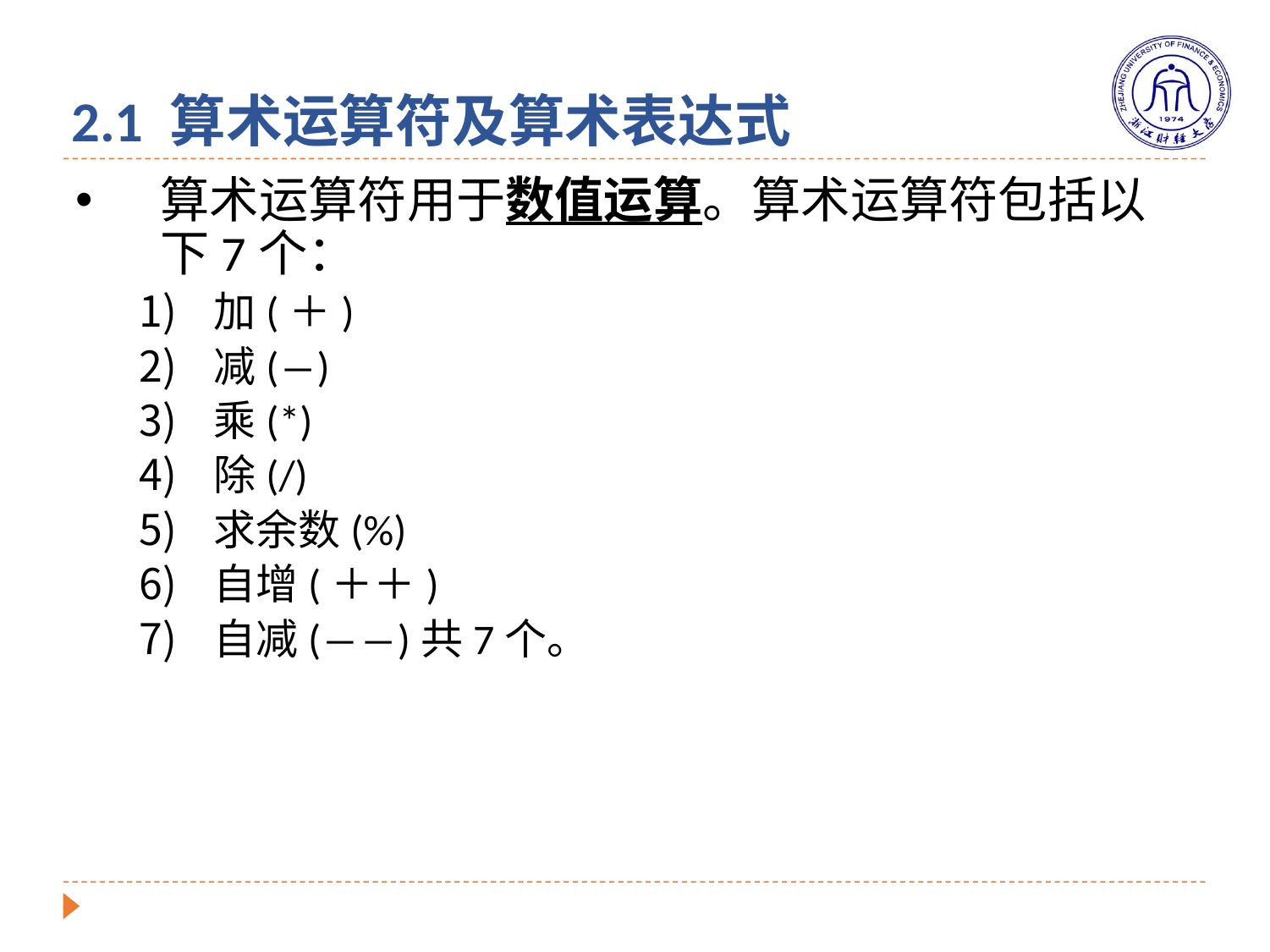

# 2.1 算术运算符及算术表达式
算术运算符用于数值运算。算术运算符包括以下7个：
加(＋)
减(―)
乘(*)
除(/)
求余数(%)
自增(＋＋)
自减(――)共7个。